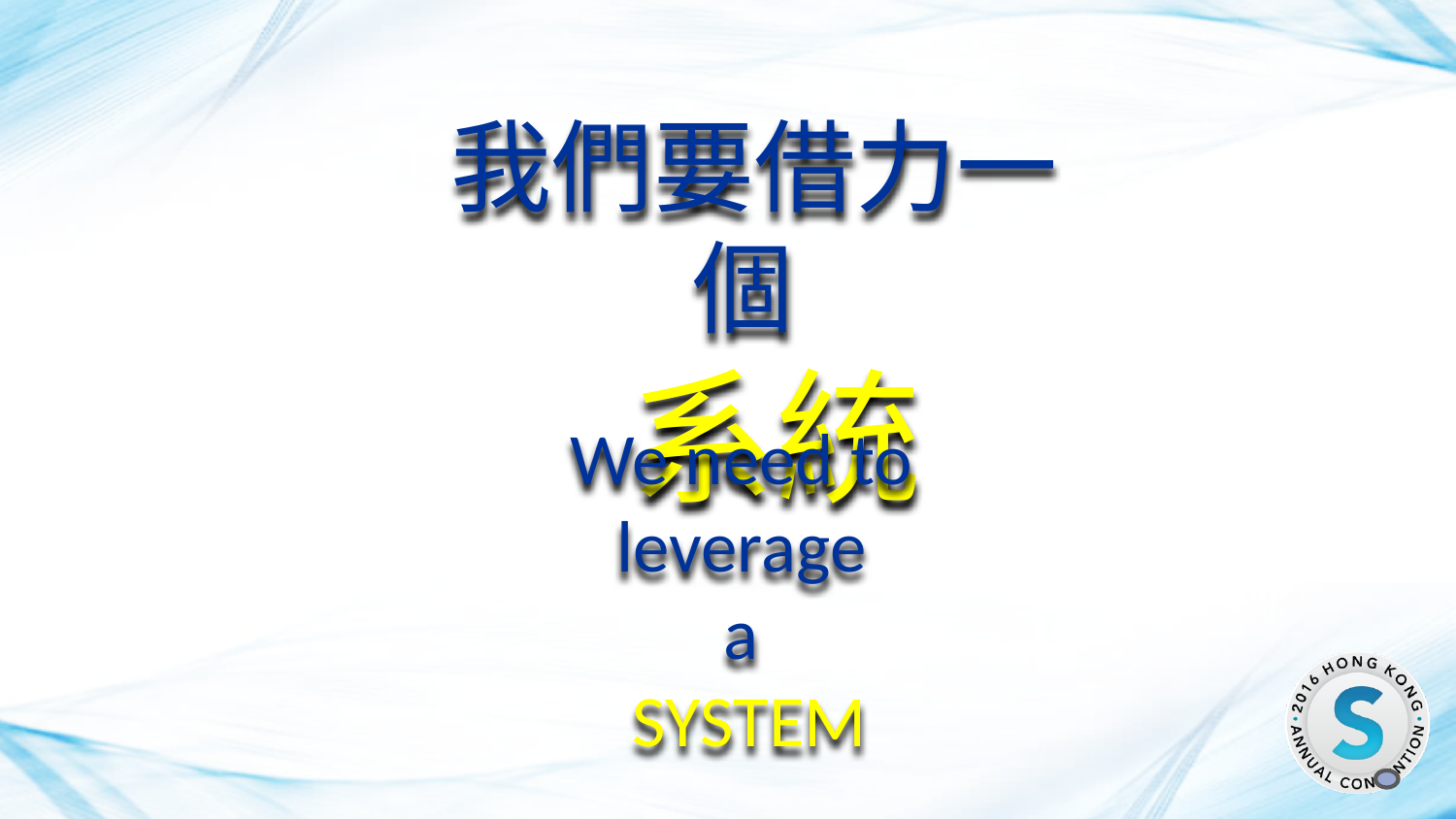

我們要借力一個
      系統
We need to
leverage
a
SYSTEM